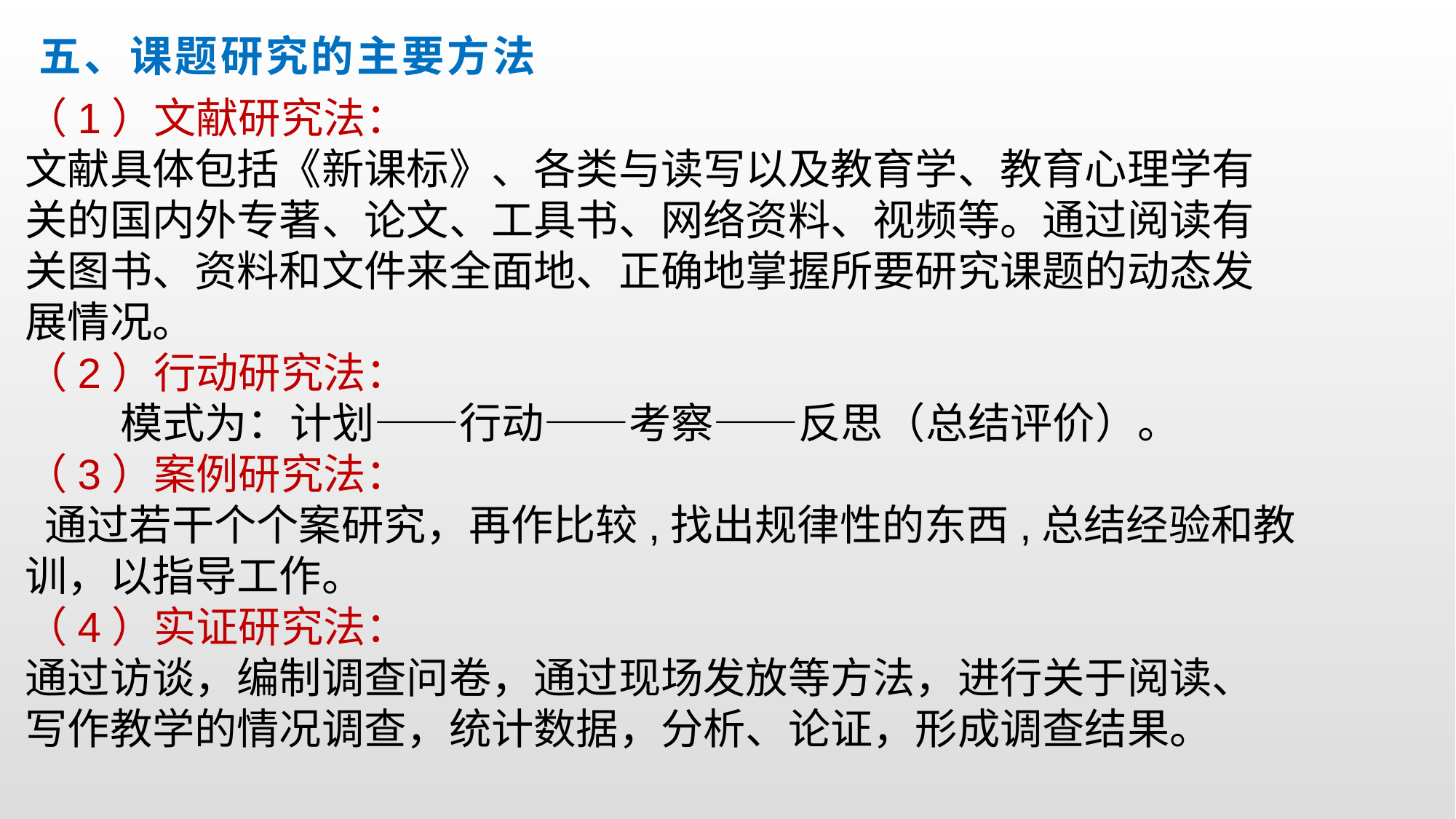

# 五、课题研究的主要方法
（1）文献研究法：
文献具体包括《新课标》、各类与读写以及教育学、教育心理学有
关的国内外专著、论文、工具书、网络资料、视频等。通过阅读有
关图书、资料和文件来全面地、正确地掌握所要研究课题的动态发
展情况。
（2）行动研究法：
         模式为：计划——行动——考察——反思（总结评价）。
（3）案例研究法：
 通过若干个个案研究，再作比较,找出规律性的东西,总结经验和教
训，以指导工作。
（4）实证研究法：
通过访谈，编制调查问卷，通过现场发放等方法，进行关于阅读、
写作教学的情况调查，统计数据，分析、论证，形成调查结果。